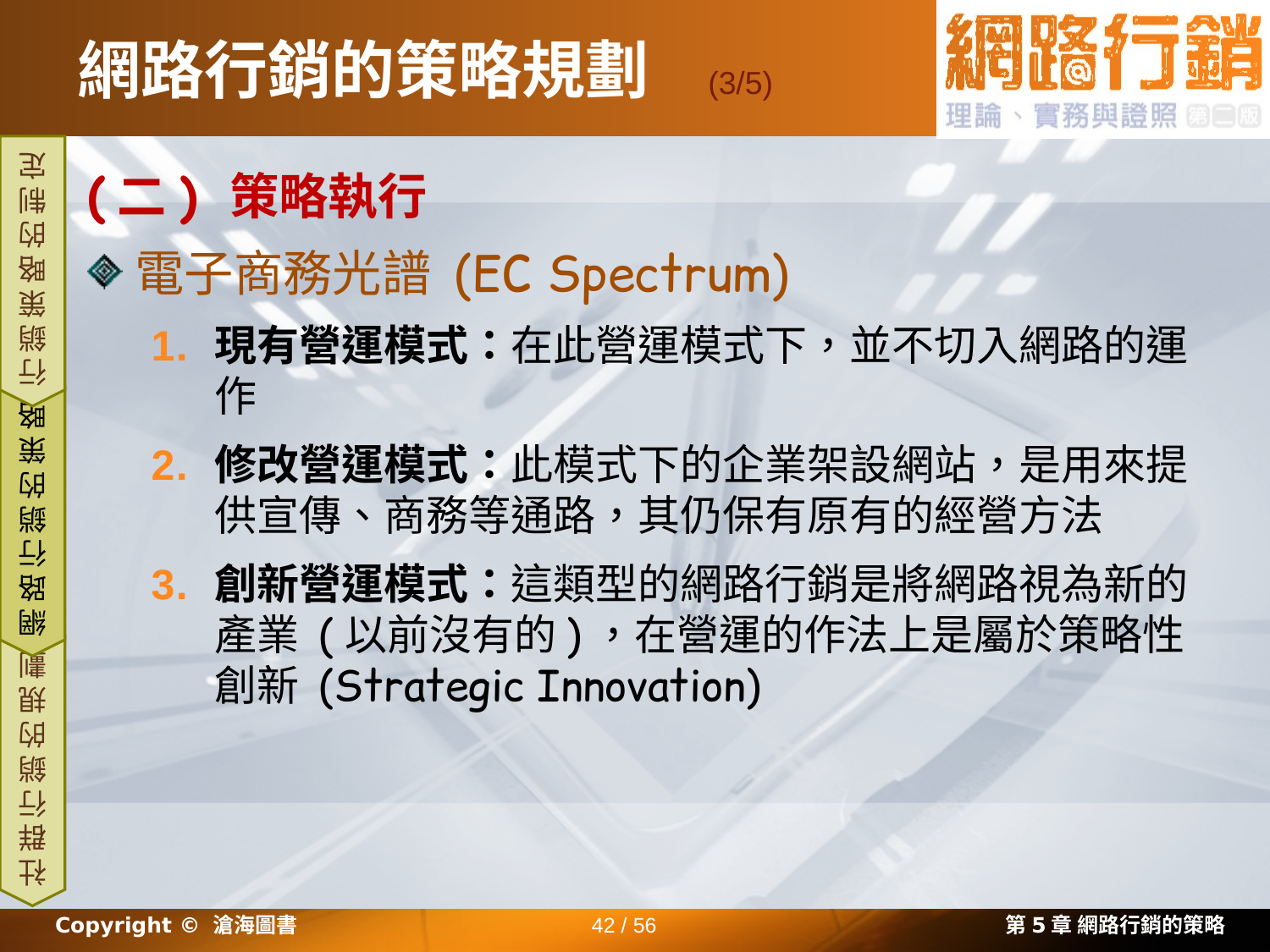

# 網路行銷的策略規劃
(3/5)
(二) 策略執行
電子商務光譜 (EC Spectrum)
現有營運模式：在此營運模式下，並不切入網路的運作
修改營運模式：此模式下的企業架設網站，是用來提供宣傳、商務等通路，其仍保有原有的經營方法
創新營運模式：這類型的網路行銷是將網路視為新的產業 (以前沒有的)，在營運的作法上是屬於策略性創新 (Strategic Innovation)

行銷策略的制定
網路行銷的策略
社群行銷的規劃
Copyright © 滄海圖書
42 / 56
第5章 網路行銷的策略